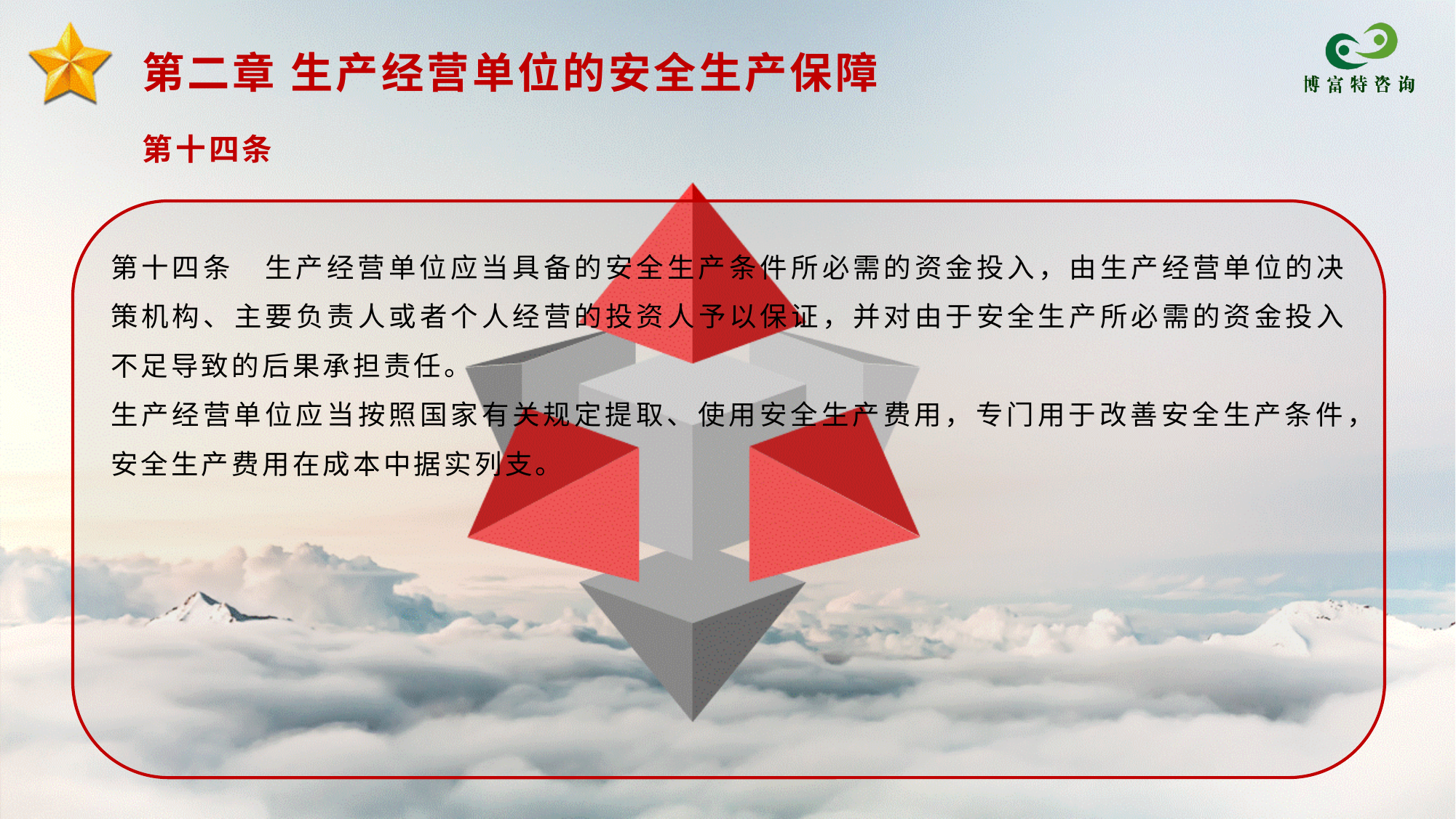

第二章 生产经营单位的安全生产保障
第十四条
第十四条　生产经营单位应当具备的安全生产条件所必需的资金投入，由生产经营单位的决策机构、主要负责人或者个人经营的投资人予以保证，并对由于安全生产所必需的资金投入不足导致的后果承担责任。
生产经营单位应当按照国家有关规定提取、使用安全生产费用，专门用于改善安全生产条件，安全生产费用在成本中据实列支。